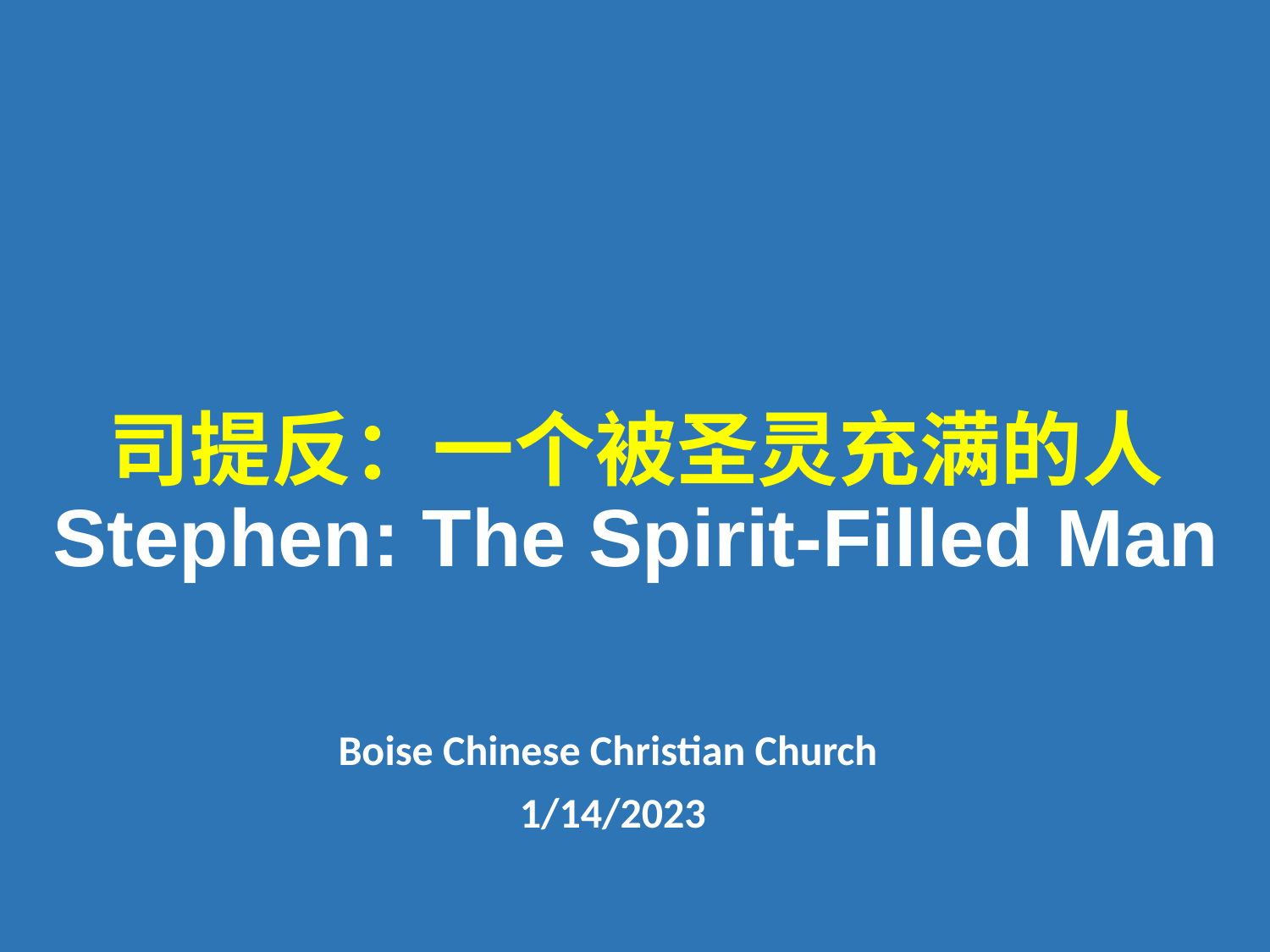

# 司提反：一个被圣灵充满的人 Stephen: The Spirit-Filled Man
Boise Chinese Christian Church
1/14/2023